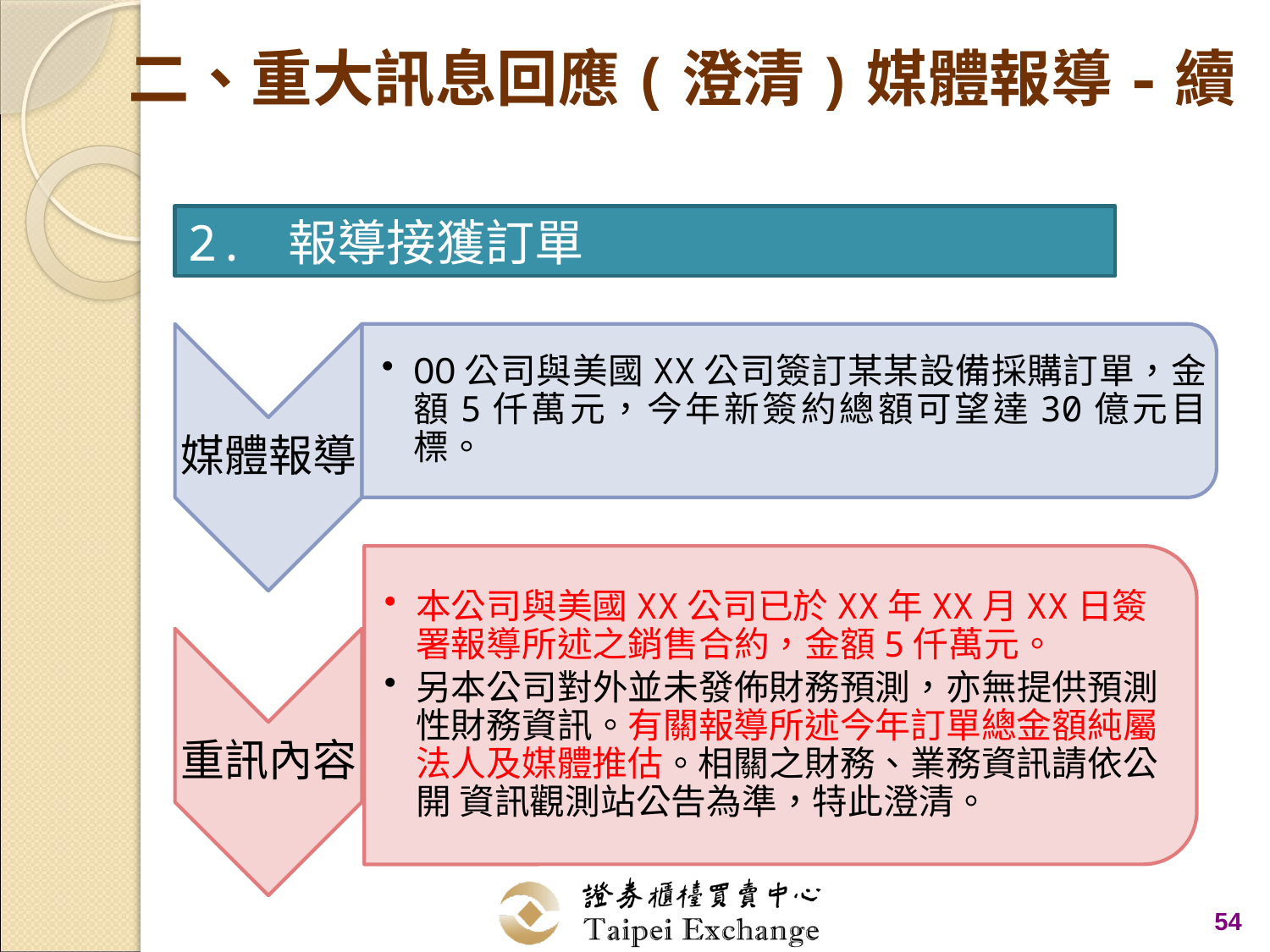

# 二、重大訊息回應(澄清)媒體報導-續
2. 報導接獲訂單
媒體報導
OO公司與美國XX公司簽訂某某設備採購訂單，金額5仟萬元，今年新簽約總額可望達30億元目標。
重訊內容
本公司與美國XX公司已於XX年XX月XX日簽署報導所述之銷售合約，金額5仟萬元。
另本公司對外並未發佈財務預測，亦無提供預測性財務資訊。有關報導所述今年訂單總金額純屬法人及媒體推估。相關之財務、業務資訊請依公開 資訊觀測站公告為準，特此澄清。
54